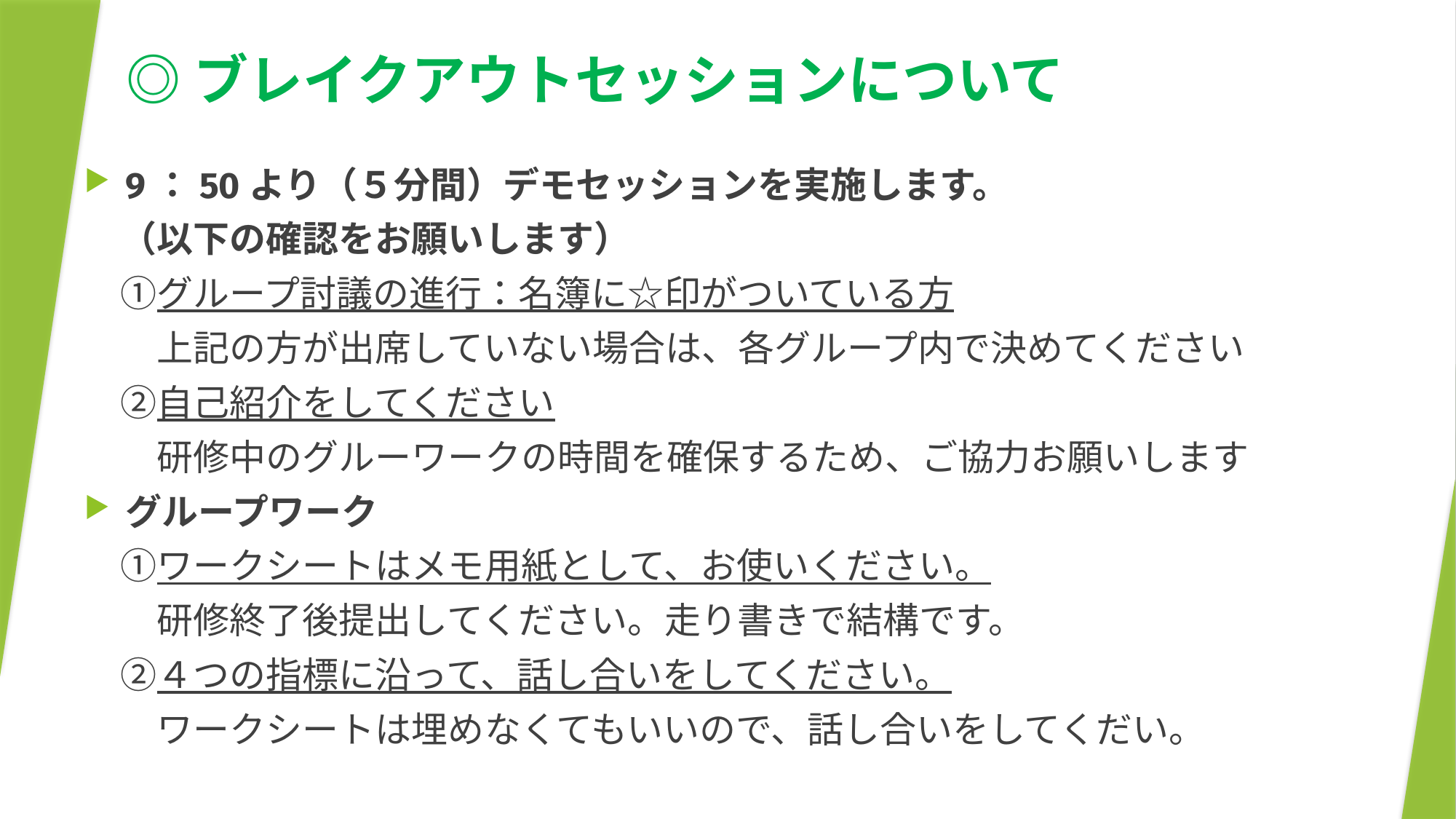

# ◎ブレイクアウトセッションについて
9：50より（５分間）デモセッションを実施します。
　（以下の確認をお願いします）
　①グループ討議の進行：名簿に☆印がついている方
　　上記の方が出席していない場合は、各グループ内で決めてください
　②自己紹介をしてください
　　研修中のグルーワークの時間を確保するため、ご協力お願いします
グループワーク
　①ワークシートはメモ用紙として、お使いください。
　　研修終了後提出してください。走り書きで結構です。
　②４つの指標に沿って、話し合いをしてください。
　　ワークシートは埋めなくてもいいので、話し合いをしてくだい。